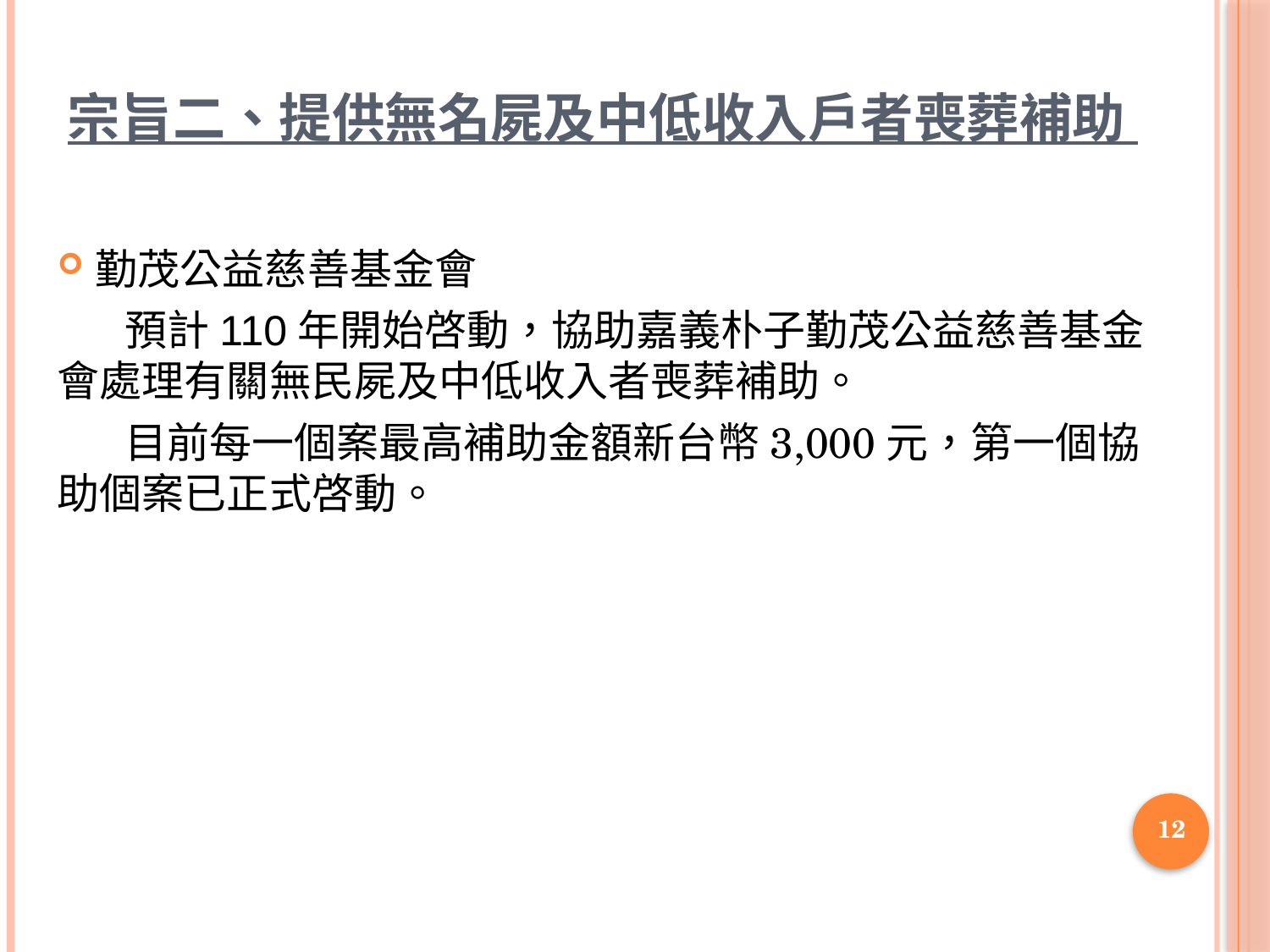

# 宗旨二、提供無名屍及中低收入戶者喪葬補助
勤茂公益慈善基金會
      預計110年開始啓動，協助嘉義朴子勤茂公益慈善基金會處理有關無民屍及中低收入者喪葬補助。
      目前每一個案最高補助金額新台幣3,000元，第一個協助個案已正式啓動。
12